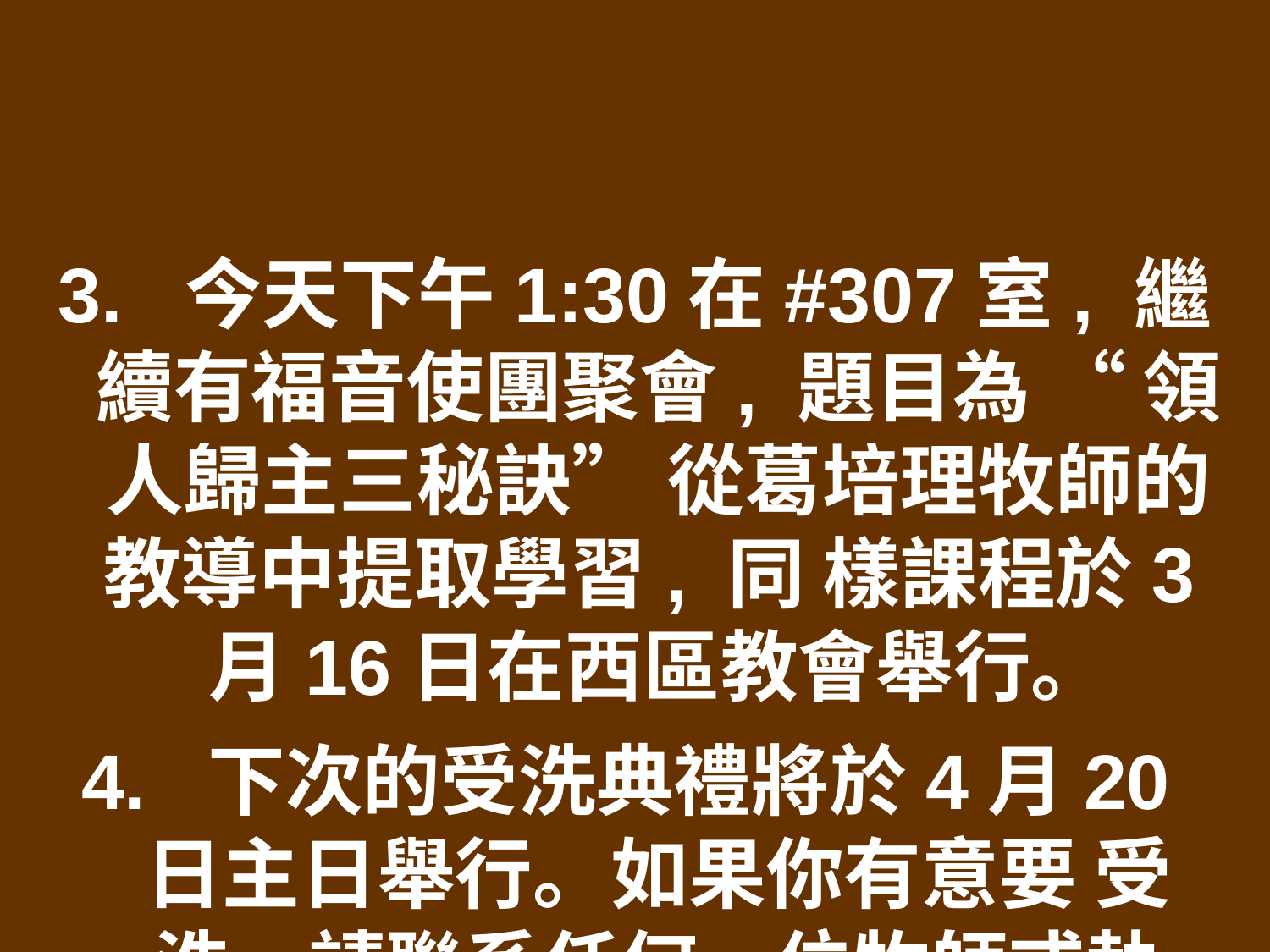

3.  今天下午1:30在#307室, 繼續有福音使團聚會, 題目為 “ 領人歸主三秘訣” 從葛培理牧師的教導中提取學習, 同 樣課程於3月16日在西區教會舉行。
4.  下次的受洗典禮將於4月20日主日舉行。如果你有意要 受洗，請聯系任何一位牧師或執事。